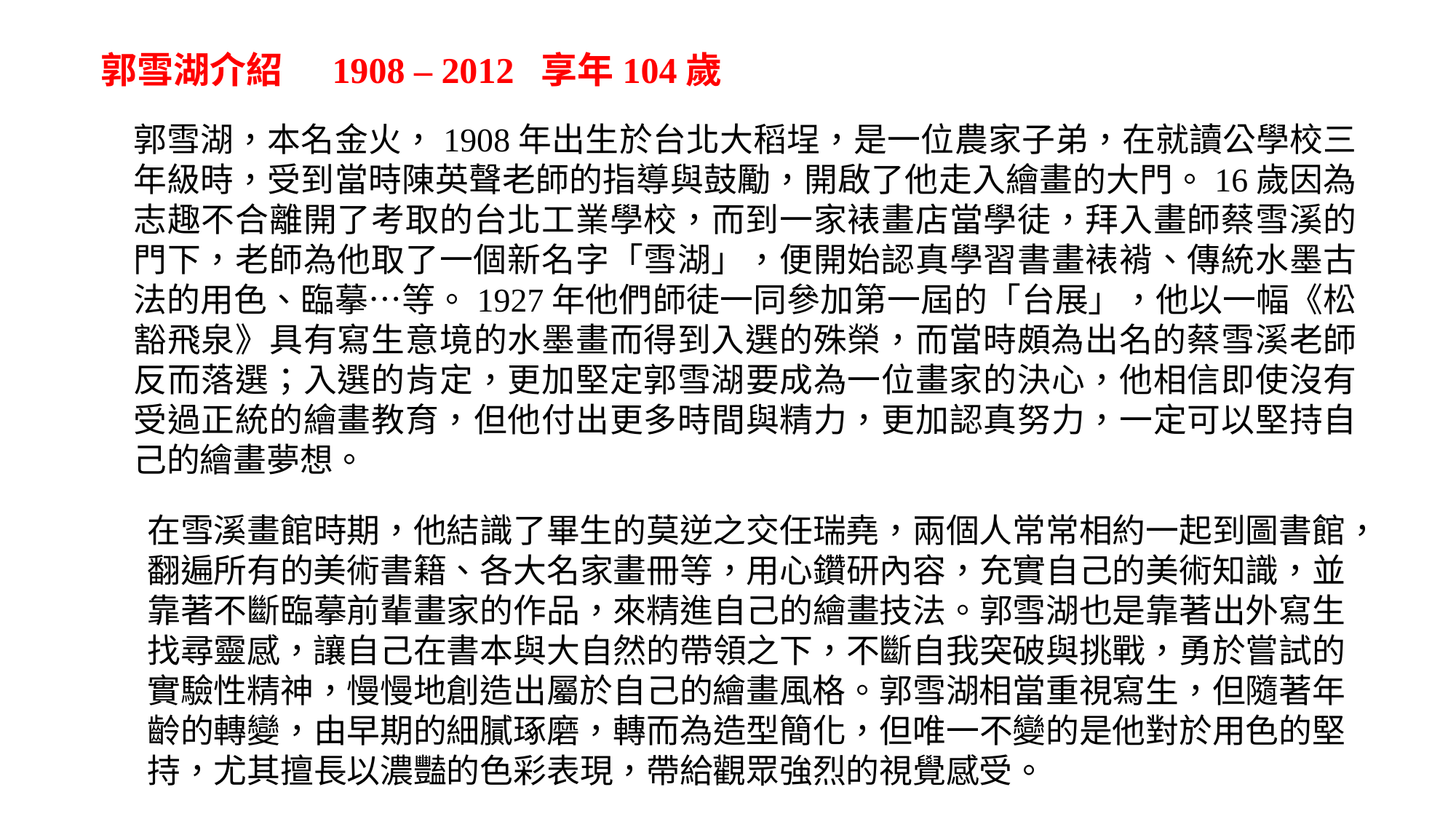

郭雪湖介紹     1908 – 2012  享年104歲
郭雪湖，本名金火，1908年出生於台北大稻埕，是一位農家子弟，在就讀公學校三年級時，受到當時陳英聲老師的指導與鼓勵，開啟了他走入繪畫的大門。16歲因為志趣不合離開了考取的台北工業學校，而到一家裱畫店當學徒，拜入畫師蔡雪溪的門下，老師為他取了一個新名字「雪湖」，便開始認真學習書畫裱褙、傳統水墨古法的用色、臨摹…等。1927年他們師徒一同參加第一屆的「台展」，他以一幅《松豁飛泉》具有寫生意境的水墨畫而得到入選的殊榮，而當時頗為出名的蔡雪溪老師反而落選；入選的肯定，更加堅定郭雪湖要成為一位畫家的決心，他相信即使沒有受過正統的繪畫教育，但他付出更多時間與精力，更加認真努力，一定可以堅持自己的繪畫夢想。
在雪溪畫館時期，他結識了畢生的莫逆之交任瑞堯，兩個人常常相約一起到圖書館，翻遍所有的美術書籍、各大名家畫冊等，用心鑽研內容，充實自己的美術知識，並靠著不斷臨摹前輩畫家的作品，來精進自己的繪畫技法。郭雪湖也是靠著出外寫生找尋靈感，讓自己在書本與大自然的帶領之下，不斷自我突破與挑戰，勇於嘗試的實驗性精神，慢慢地創造出屬於自己的繪畫風格。郭雪湖相當重視寫生，但隨著年齡的轉變，由早期的細膩琢磨，轉而為造型簡化，但唯一不變的是他對於用色的堅持，尤其擅長以濃豔的色彩表現，帶給觀眾強烈的視覺感受。